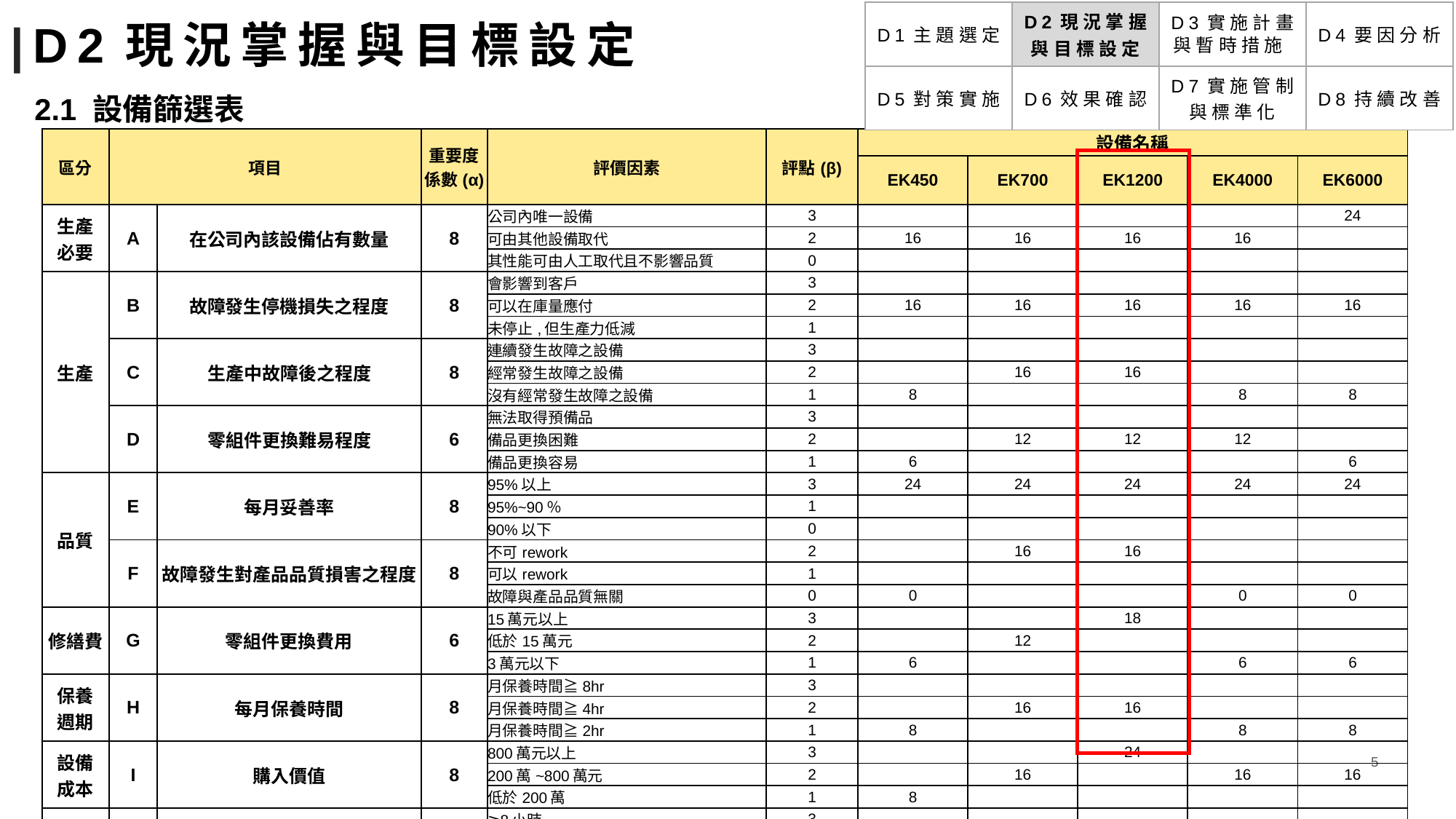

# |D2現況掌握與目標設定
| D1主題選定 | D2現況掌握 與目標設定 | D3實施計畫 與暫時措施 | D4要因分析 |
| --- | --- | --- | --- |
| D5對策實施 | D6效果確認 | D7實施管制 與標準化 | D8持續改善 |
2.1 設備篩選表
| 區分 | 項目 |  | 重要度係數(α) | 評價因素 | 評點(β) | 設備名稱 |  |  |  |  |
| --- | --- | --- | --- | --- | --- | --- | --- | --- | --- | --- |
|  |  |  |  |  |  | EK450 | EK700 | EK1200 | EK4000 | EK6000 |
| 生產 必要 | A | 在公司內該設備佔有數量 | 8 | 公司內唯一設備 | 3 |  |  |  |  | 24 |
|  |  |  |  | 可由其他設備取代 | 2 | 16 | 16 | 16 | 16 |  |
|  |  |  |  | 其性能可由人工取代且不影響品質 | 0 |  |  |  |  |  |
| 生產 | B | 故障發生停機損失之程度 | 8 | 會影響到客戶 | 3 |  |  |  |  |  |
|  |  |  |  | 可以在庫量應付 | 2 | 16 | 16 | 16 | 16 | 16 |
|  |  |  |  | 未停止,但生產力低減 | 1 |  |  |  |  |  |
|  | C | 生產中故障後之程度 | 8 | 連續發生故障之設備 | 3 |  |  |  |  |  |
|  |  |  |  | 經常發生故障之設備 | 2 |  | 16 | 16 |  |  |
|  |  |  |  | 沒有經常發生故障之設備 | 1 | 8 |  |  | 8 | 8 |
|  | D | 零組件更換難易程度 | 6 | 無法取得預備品 | 3 |  |  |  |  |  |
|  |  |  |  | 備品更換困難 | 2 |  | 12 | 12 | 12 |  |
|  |  |  |  | 備品更換容易 | 1 | 6 |  |  |  | 6 |
| 品質 | E | 每月妥善率 | 8 | 95%以上 | 3 | 24 | 24 | 24 | 24 | 24 |
|  |  |  |  | 95%~90％ | 1 |  |  |  |  |  |
|  |  |  |  | 90%以下 | 0 |  |  |  |  |  |
|  | F | 故障發生對產品品質損害之程度 | 8 | 不可rework | 2 |  | 16 | 16 |  |  |
|  |  |  |  | 可以rework | 1 |  |  |  |  |  |
|  |  |  |  | 故障與產品品質無關 | 0 | 0 |  |  | 0 | 0 |
| 修繕費 | G | 零組件更換費用 | 6 | 15萬元以上 | 3 |  |  | 18 |  |  |
|  |  |  |  | 低於15萬元 | 2 |  | 12 |  |  |  |
|  |  |  |  | 3萬元以下 | 1 | 6 |  |  | 6 | 6 |
| 保養 週期 | H | 每月保養時間 | 8 | 月保養時間≧8hr | 3 |  |  |  |  |  |
|  |  |  |  | 月保養時間≧4hr | 2 |  | 16 | 16 |  |  |
|  |  |  |  | 月保養時間≧2hr | 1 | 8 |  |  | 8 | 8 |
| 設備 成本 | I | 購入價值 | 8 | 800萬元以上 | 3 |  |  | 24 |  |  |
|  |  |  |  | 200萬~800萬元 | 2 |  | 16 |  | 16 | 16 |
|  |  |  |  | 低於200萬 | 1 | 8 |  |  |  |  |
| 維修 時間 | J | 機台故障維修時間 | 6 | ≧8小時 | 3 |  |  |  |  |  |
|  |  |  |  | ≧4小時 | 2 | 12 | 12 | 12 | 12 | 12 |
|  |  |  |  | ≧2小時 | 1 |  |  |  |  |  |
|  |  |  |  | 評分 |  | 104 | 156 | 170 | 118 | 120 |